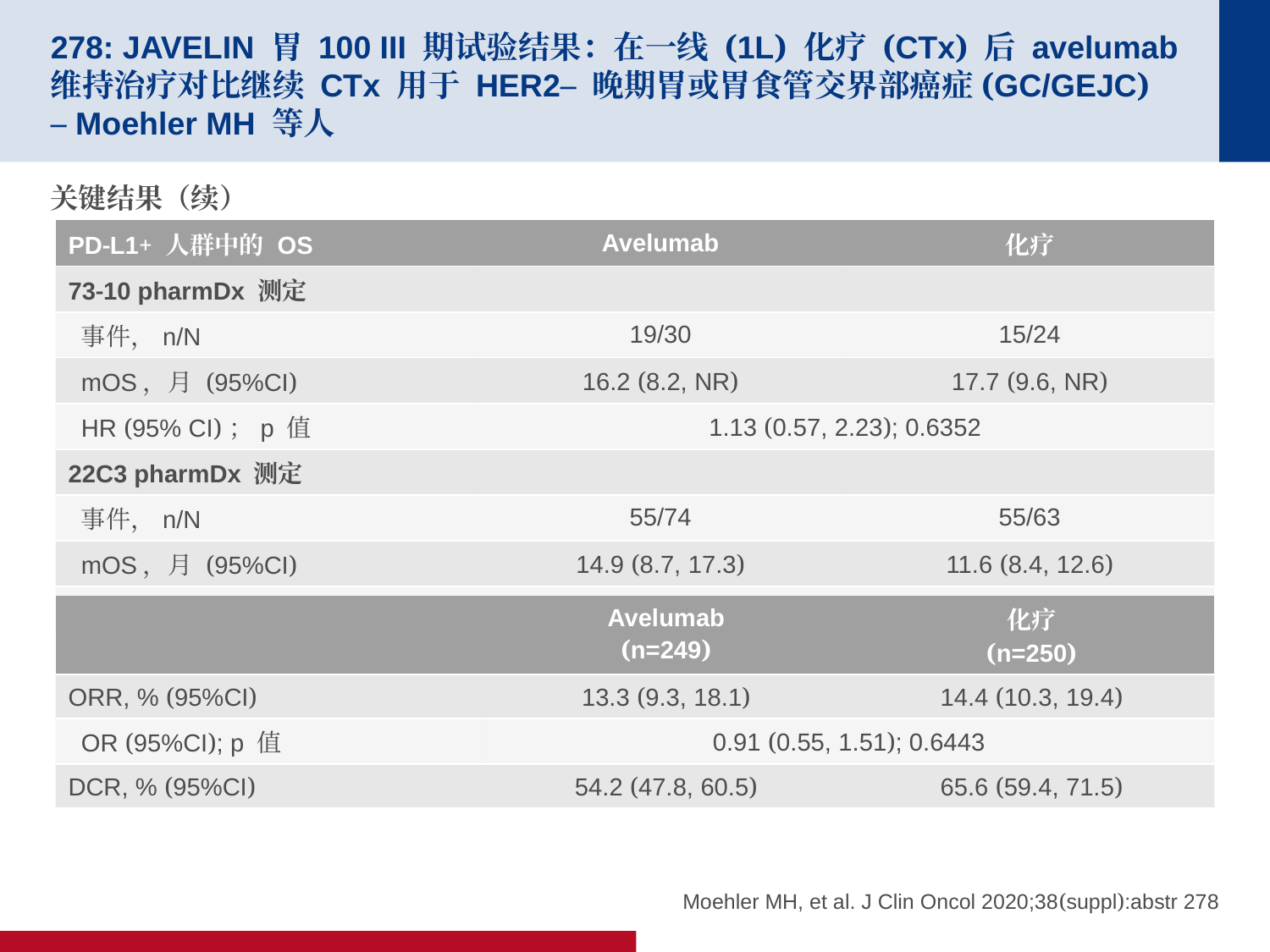

# 278: JAVELIN 胃 100 III 期试验结果：在一线 (1L) 化疗 (CTx) 后 avelumab 维持治疗对比继续 CTx 用于 HER2– 晚期胃或胃食管交界部癌症(GC/GEJC) – Moehler MH 等人
关键结果（续）

| PD-L1+ 人群中的 OS | Avelumab | 化疗 |
| --- | --- | --- |
| 73-10 pharmDx 测定 |  |  |
| 事件，n/N | 19/30 | 15/24 |
| mOS，月 (95%CI) | 16.2 (8.2, NR) | 17.7 (9.6, NR) |
| HR (95% CI)；p 值 | 1.13 (0.57, 2.23); 0.6352 |  |
| 22C3 pharmDx 测定 |  |  |
| 事件，n/N | 55/74 | 55/63 |
| mOS，月 (95%CI) | 14.9 (8.7, 17.3) | 11.6 (8.4, 12.6) |
| 未分层 HR (95%CI) | 0.72 (0.49, 1.05) |  |
|  | Avelumab (n=249) | 化疗 (n=250) |
| --- | --- | --- |
| ORR, % (95%CI) | 13.3 (9.3, 18.1) | 14.4 (10.3, 19.4) |
| OR (95%CI); p 值 | 0.91 (0.55, 1.51); 0.6443 |  |
| DCR, % (95%CI) | 54.2 (47.8, 60.5) | 65.6 (59.4, 71.5) |
Moehler MH, et al. J Clin Oncol 2020;38(suppl):abstr 278